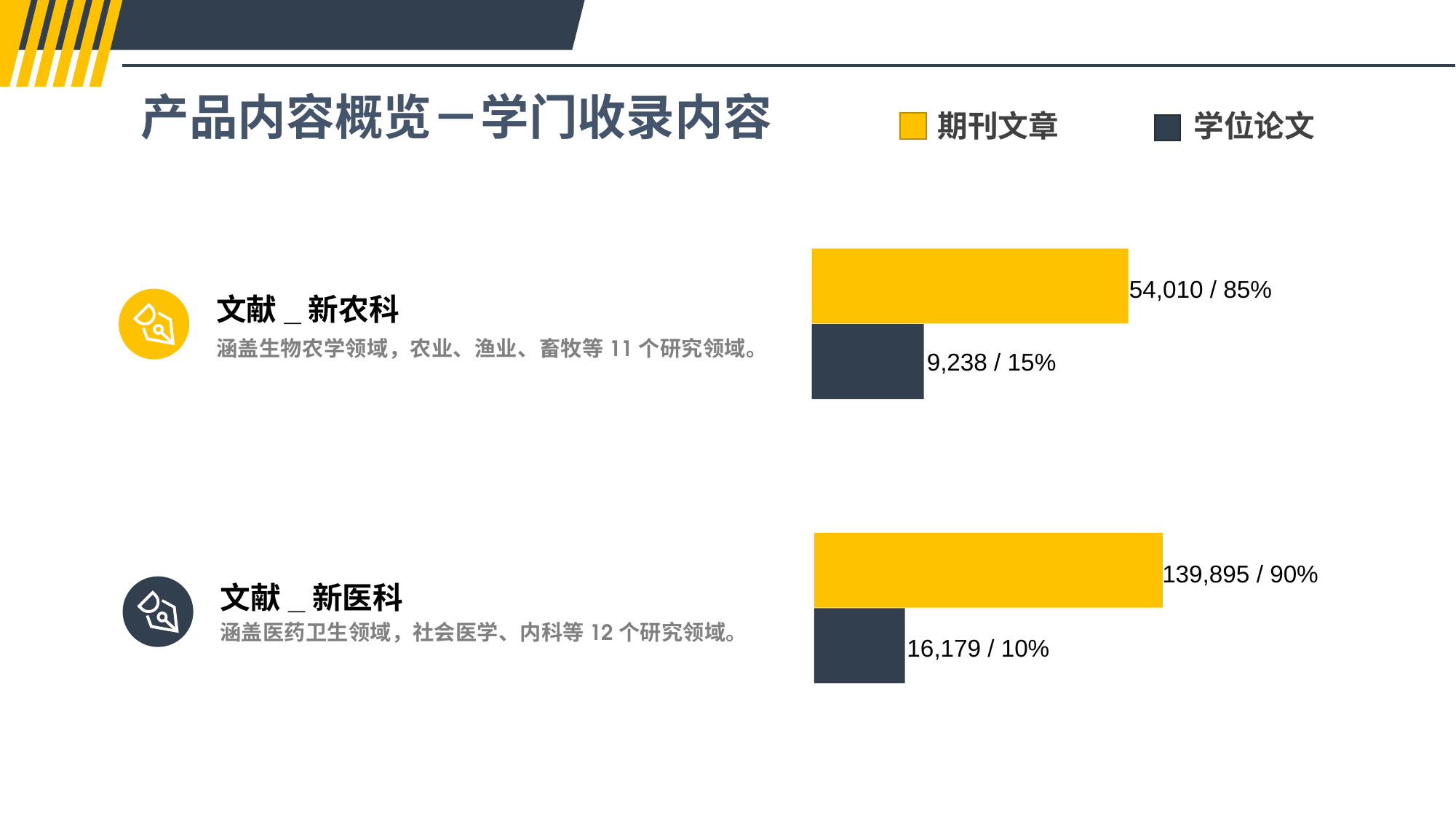

产品内容概览－学门收录内容
期刊文章
学位论文

54,010 / 85%
文献_新农科
涵盖生物农学领域，农业、渔业、畜牧等11个研究领域。

9,238 / 15%

139,895 / 90%
文献_新医科
涵盖医药卫生领域，社会医学、内科等12个研究领域。

16,179 / 10%